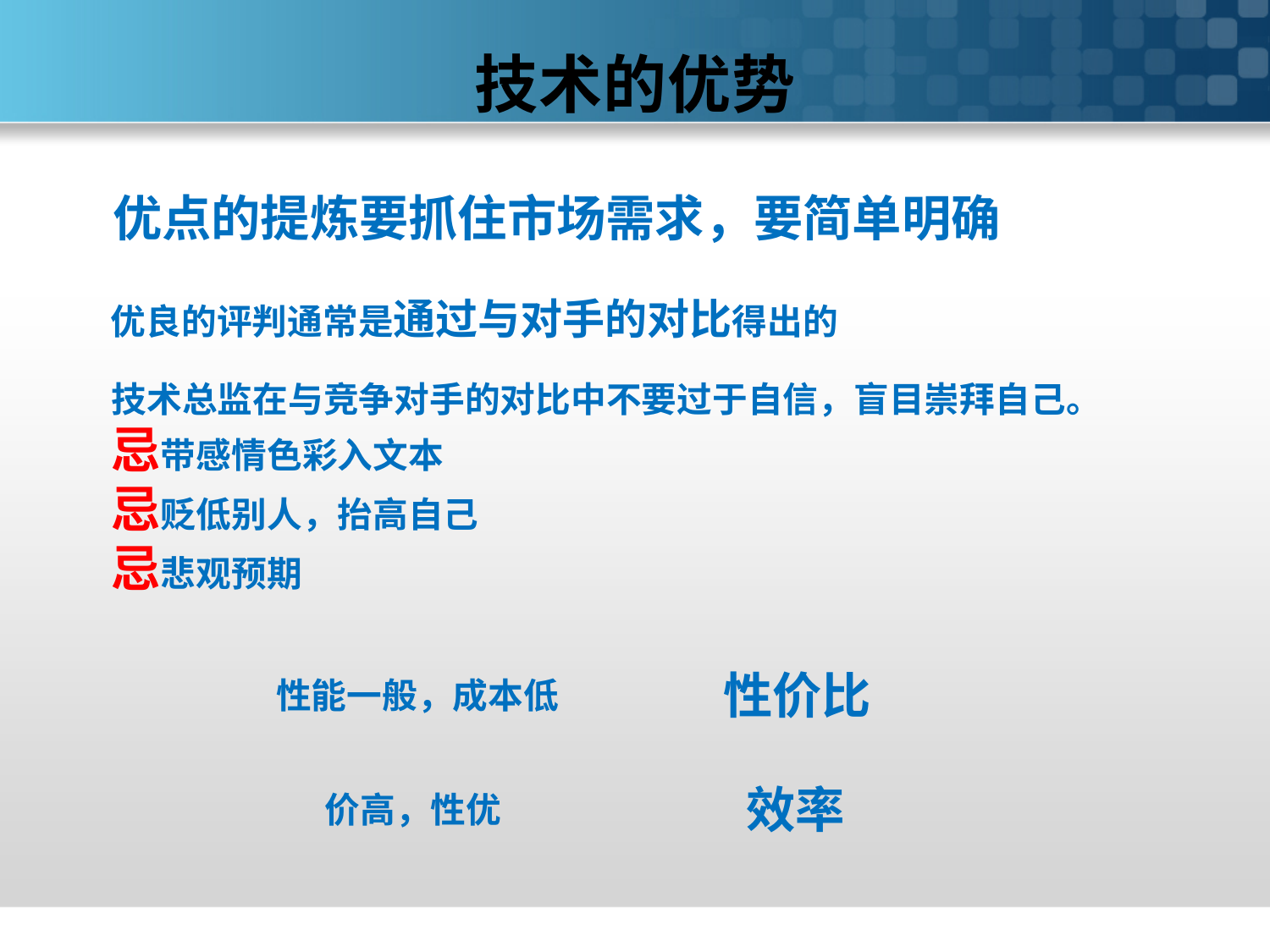

技术的优势
优点的提炼要抓住市场需求，要简单明确
优良的评判通常是通过与对手的对比得出的
技术总监在与竞争对手的对比中不要过于自信，盲目崇拜自己。
忌带感情色彩入文本
忌贬低别人，抬高自己
忌悲观预期
性价比
性能一般，成本低
效率
价高，性优